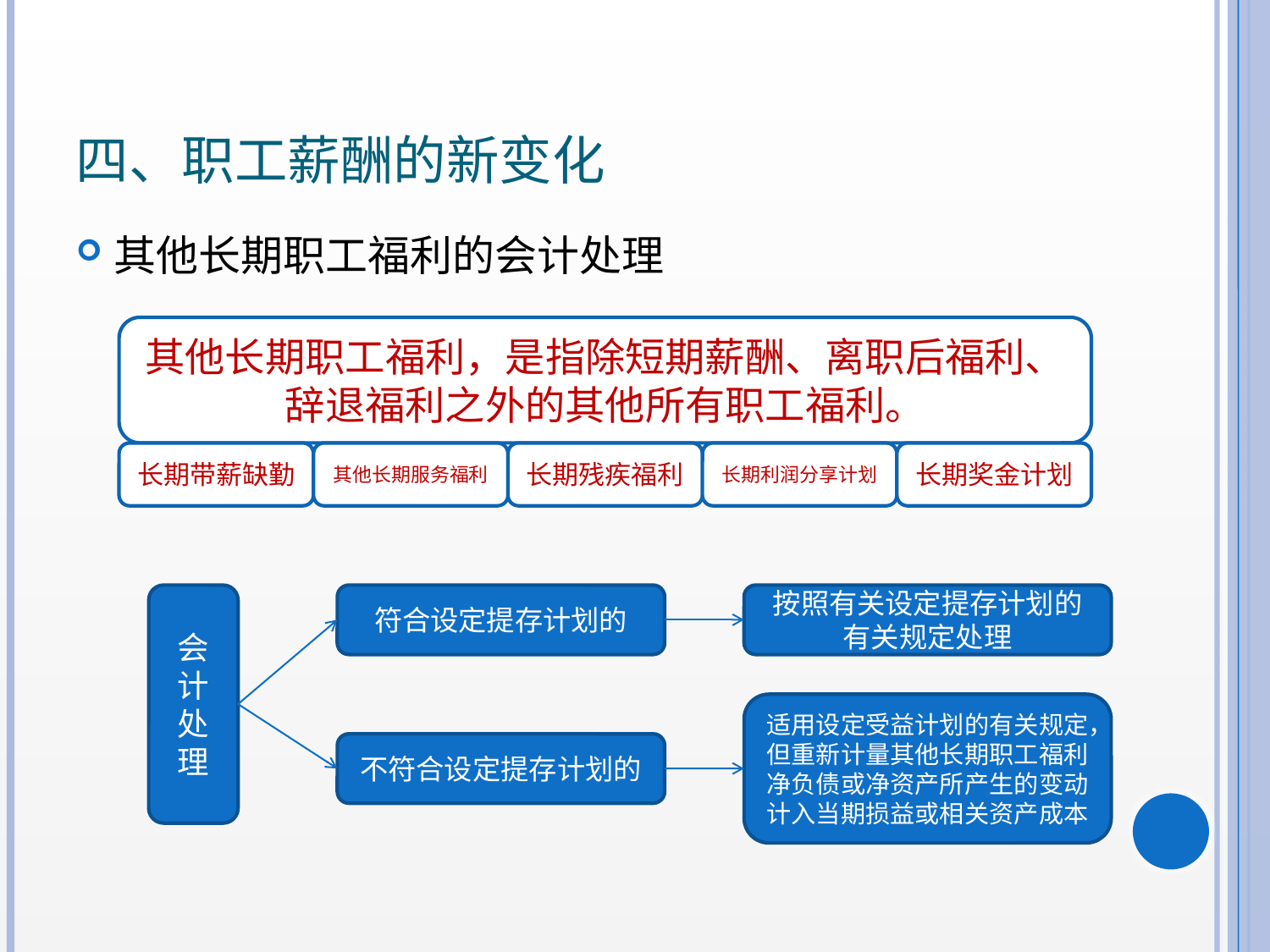

# 四、职工薪酬的新变化
其他长期职工福利的会计处理
其他长期职工福利，是指除短期薪酬、离职后福利、辞退福利之外的其他所有职工福利。
长期带薪缺勤
其他长期服务福利
长期残疾福利
长期利润分享计划
长期奖金计划
会计处理
符合设定提存计划的
按照有关设定提存计划的有关规定处理
适用设定受益计划的有关规定，但重新计量其他长期职工福利净负债或净资产所产生的变动计入当期损益或相关资产成本
不符合设定提存计划的